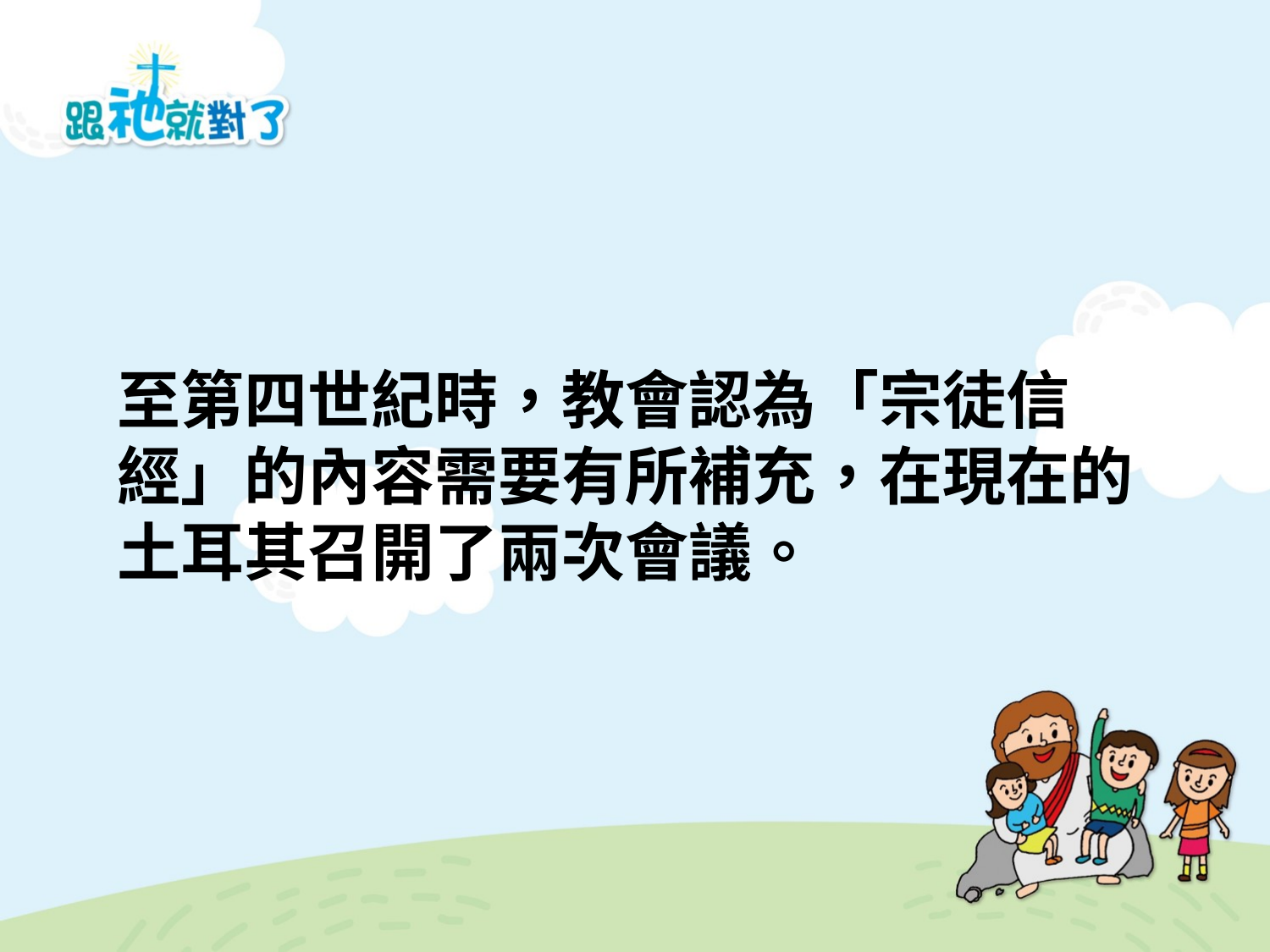

至第四世紀時，教會認為「宗徒信經」的內容需要有所補充，在現在的土耳其召開了兩次會議。